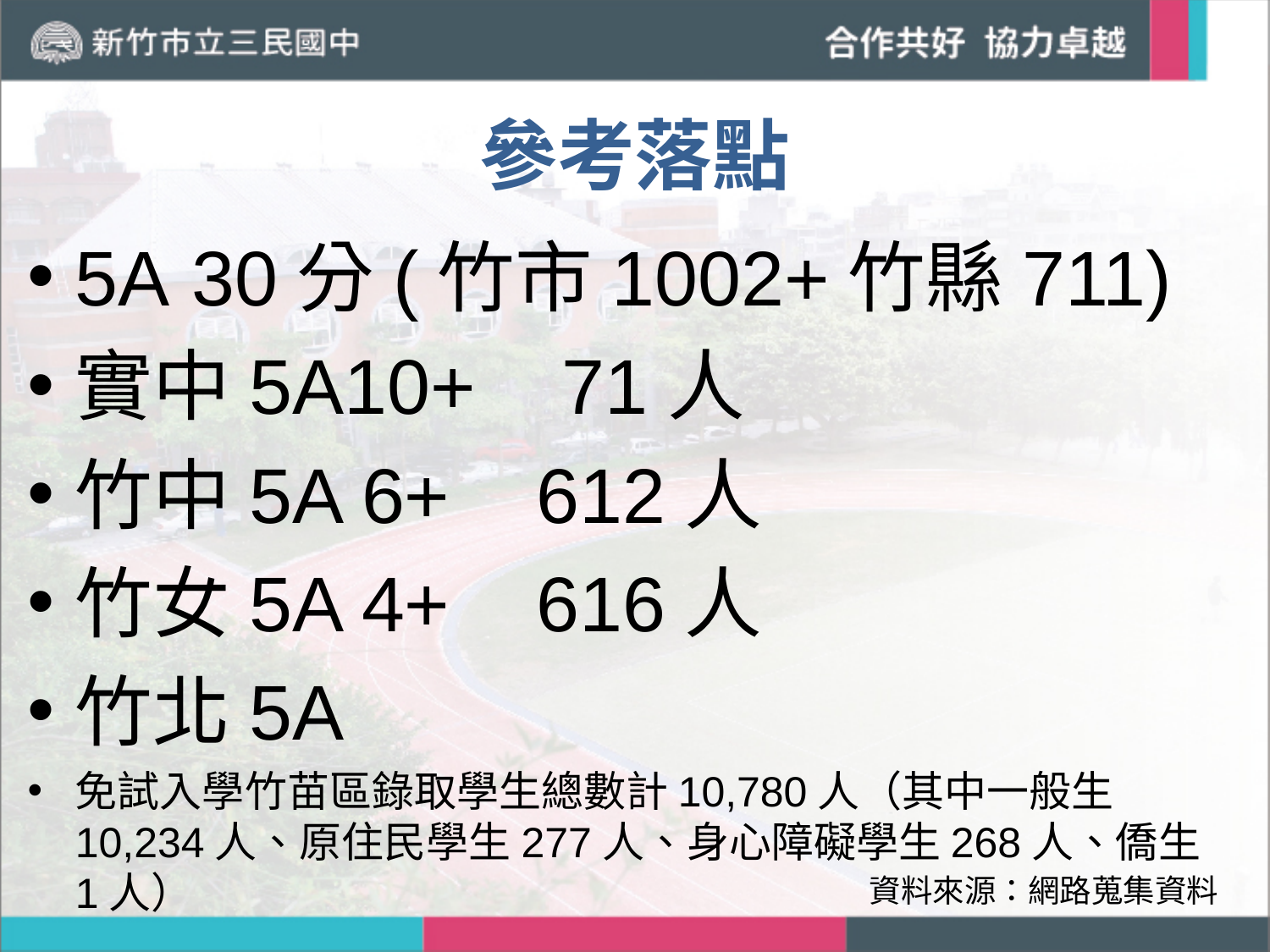

# 參考落點
5A 30分(竹市1002+竹縣711)
實中5A10+    71人
竹中5A 6+    612人
竹女5A 4+    616人
竹北5A
免試入學竹苗區錄取學生總數計10,780人（其中一般生10,234人、原住民學生277人、身心障礙學生268人、僑生1人）
資料來源：網路蒐集資料